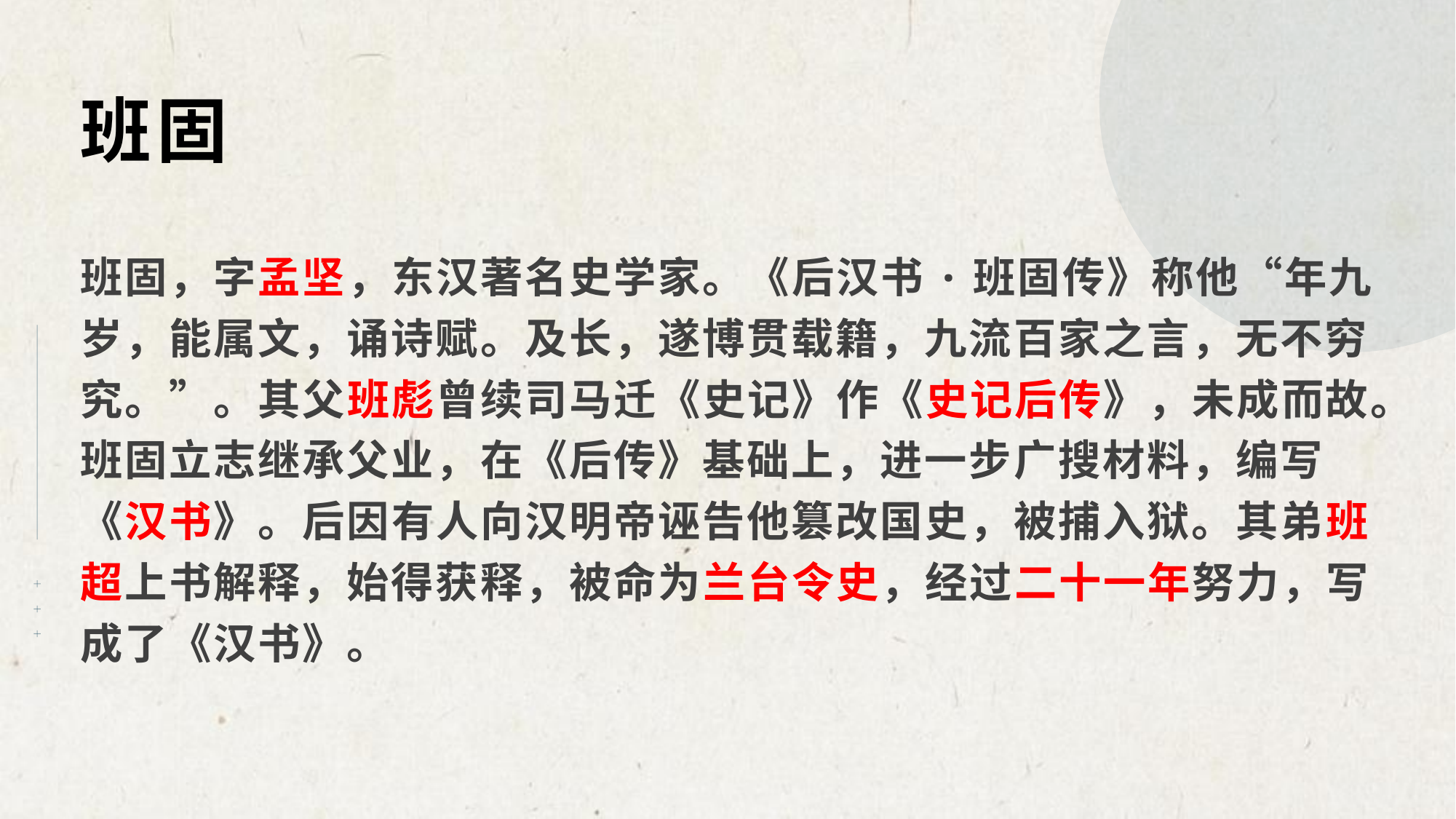

班固
班固，字孟坚，东汉著名史学家。《后汉书·班固传》称他“年九岁，能属文，诵诗赋。及长，遂博贯载籍，九流百家之言，无不穷究。”。其父班彪曾续司马迁《史记》作《史记后传》，未成而故。班固立志继承父业，在《后传》基础上，进一步广搜材料，编写《汉书》。后因有人向汉明帝诬告他篡改国史，被捕入狱。其弟班超上书解释，始得获释，被命为兰台令史，经过二十一年努力，写成了《汉书》。